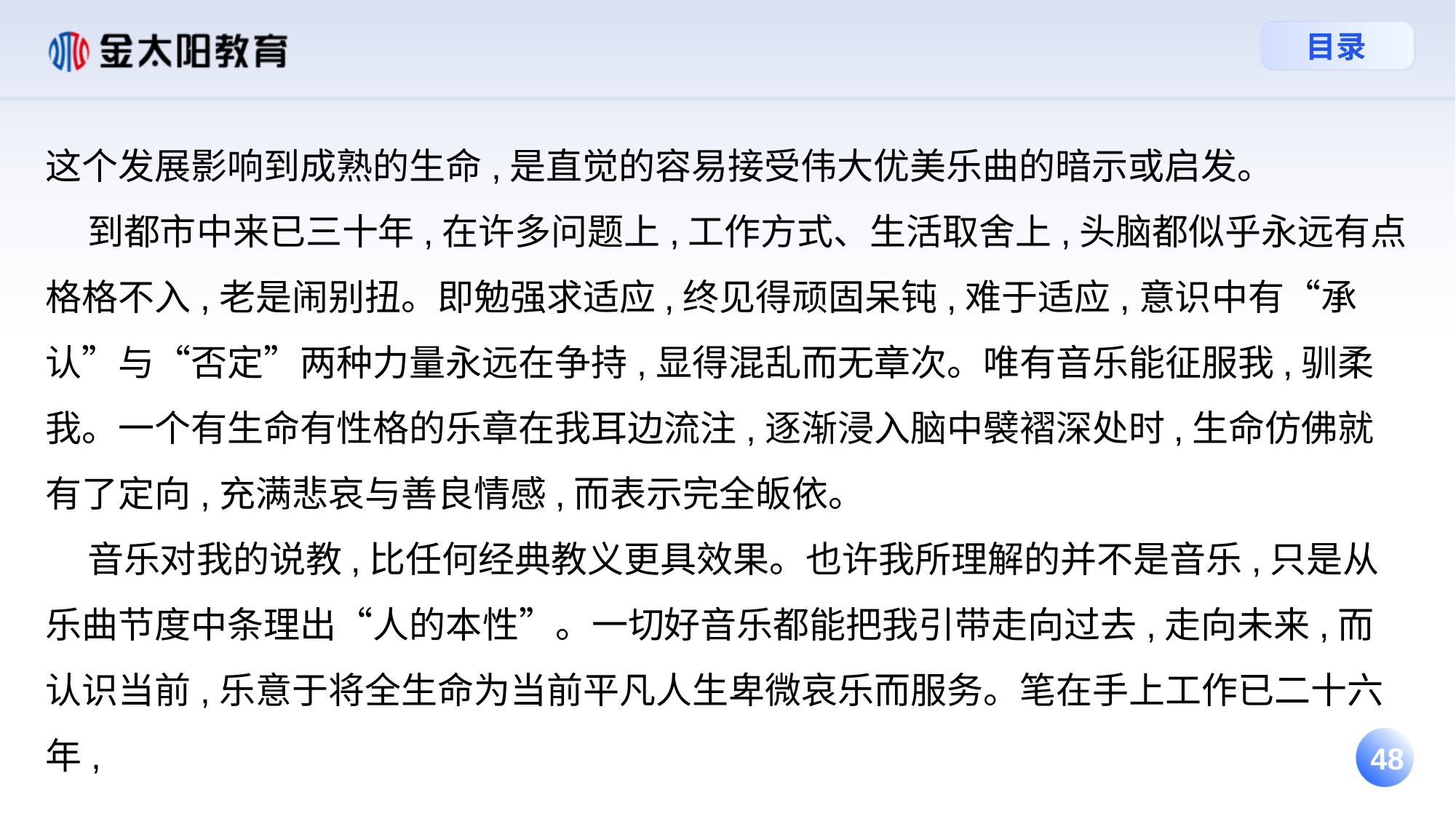

这个发展影响到成熟的生命,是直觉的容易接受伟大优美乐曲的暗示或启发。
    到都市中来已三十年,在许多问题上,工作方式、生活取舍上,头脑都似乎永远有点格格不入,老是闹别扭。即勉强求适应,终见得顽固呆钝,难于适应,意识中有“承认”与“否定”两种力量永远在争持,显得混乱而无章次。唯有音乐能征服我,驯柔我。一个有生命有性格的乐章在我耳边流注,逐渐浸入脑中襞褶深处时,生命仿佛就有了定向,充满悲哀与善良情感,而表示完全皈依。
    音乐对我的说教,比任何经典教义更具效果。也许我所理解的并不是音乐,只是从乐曲节度中条理出“人的本性”。一切好音乐都能把我引带走向过去,走向未来,而认识当前,乐意于将全生命为当前平凡人生卑微哀乐而服务。笔在手上工作已二十六年,